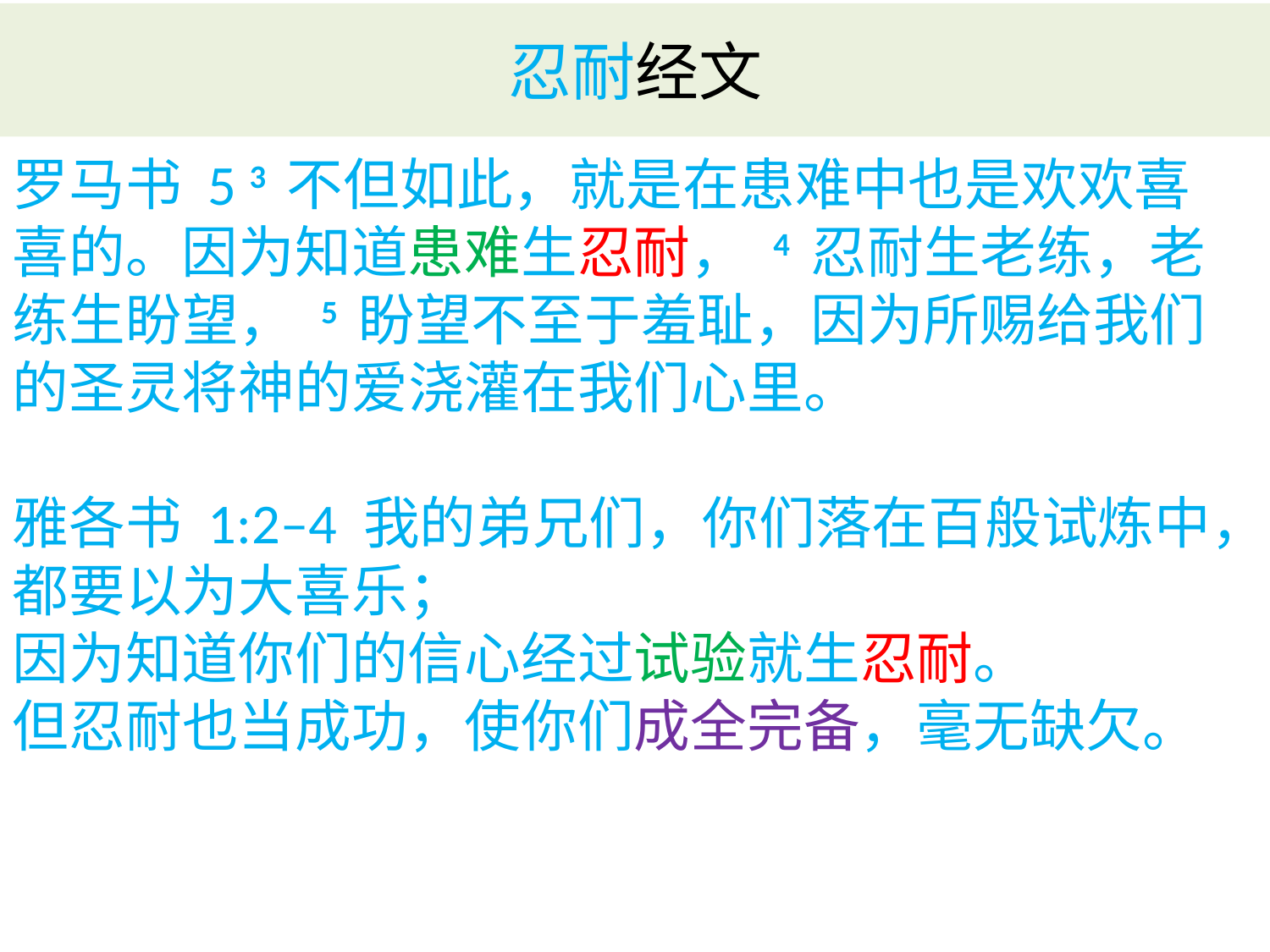

# 忍耐经文
罗马书 5 3 不但如此，就是在患难中也是欢欢喜喜的。因为知道患难生忍耐， 4 忍耐生老练，老练生盼望， 5 盼望不至于羞耻，因为所赐给我们的圣灵将神的爱浇灌在我们心里。

雅各书 1:2–4 我的弟兄们，你们落在百般试炼中，都要以为大喜乐；
因为知道你们的信心经过试验就生忍耐。
但忍耐也当成功，使你们成全完备，毫无缺欠。